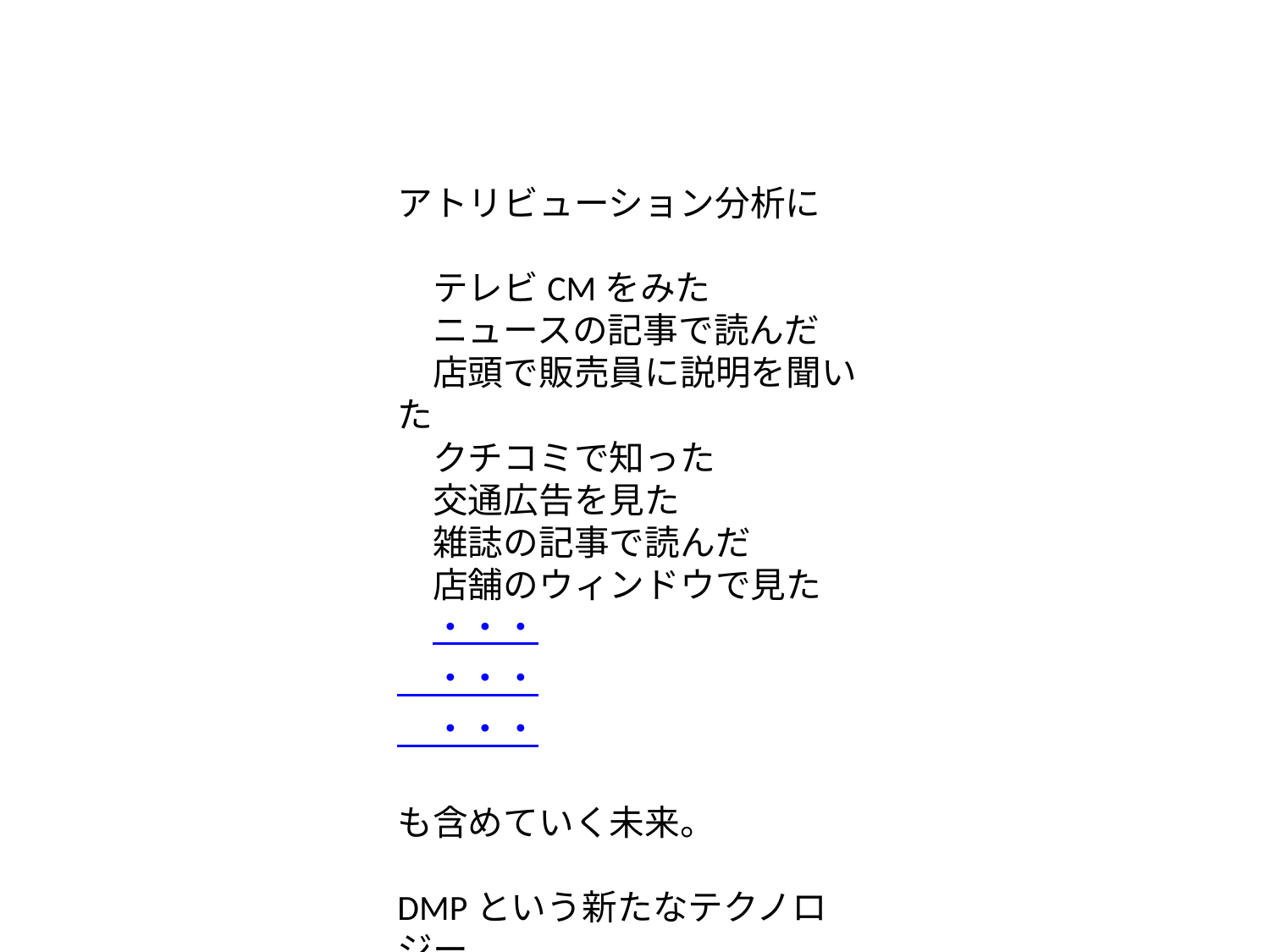

アトリビューション分析に

　テレビCMをみた
　ニュースの記事で読んだ
　店頭で販売員に説明を聞いた
　クチコミで知った
　交通広告を見た
　雑誌の記事で読んだ
　店舗のウィンドウで見た
　・・・
　・・・
　・・・

も含めていく未来。

DMPという新たなテクノロジー